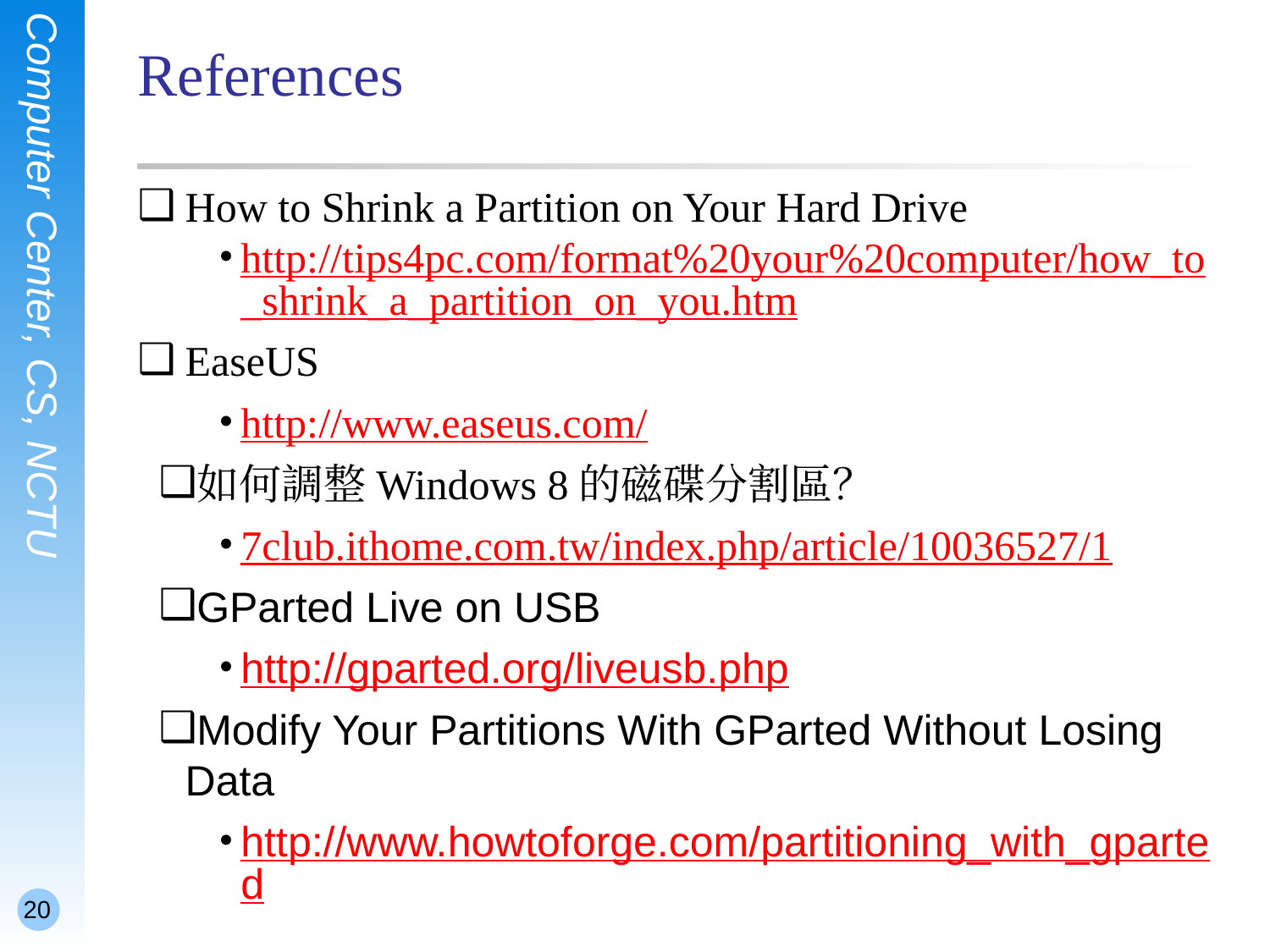

# References
How to Shrink a Partition on Your Hard Drive
http://tips4pc.com/format%20your%20computer/how_to_shrink_a_partition_on_you.htm
EaseUS
http://www.easeus.com/
如何調整Windows 8的磁碟分割區？
7club.ithome.com.tw/index.php/article/10036527/1
GParted Live on USB
http://gparted.org/liveusb.php
Modify Your Partitions With GParted Without Losing Data
http://www.howtoforge.com/partitioning_with_gparted
20